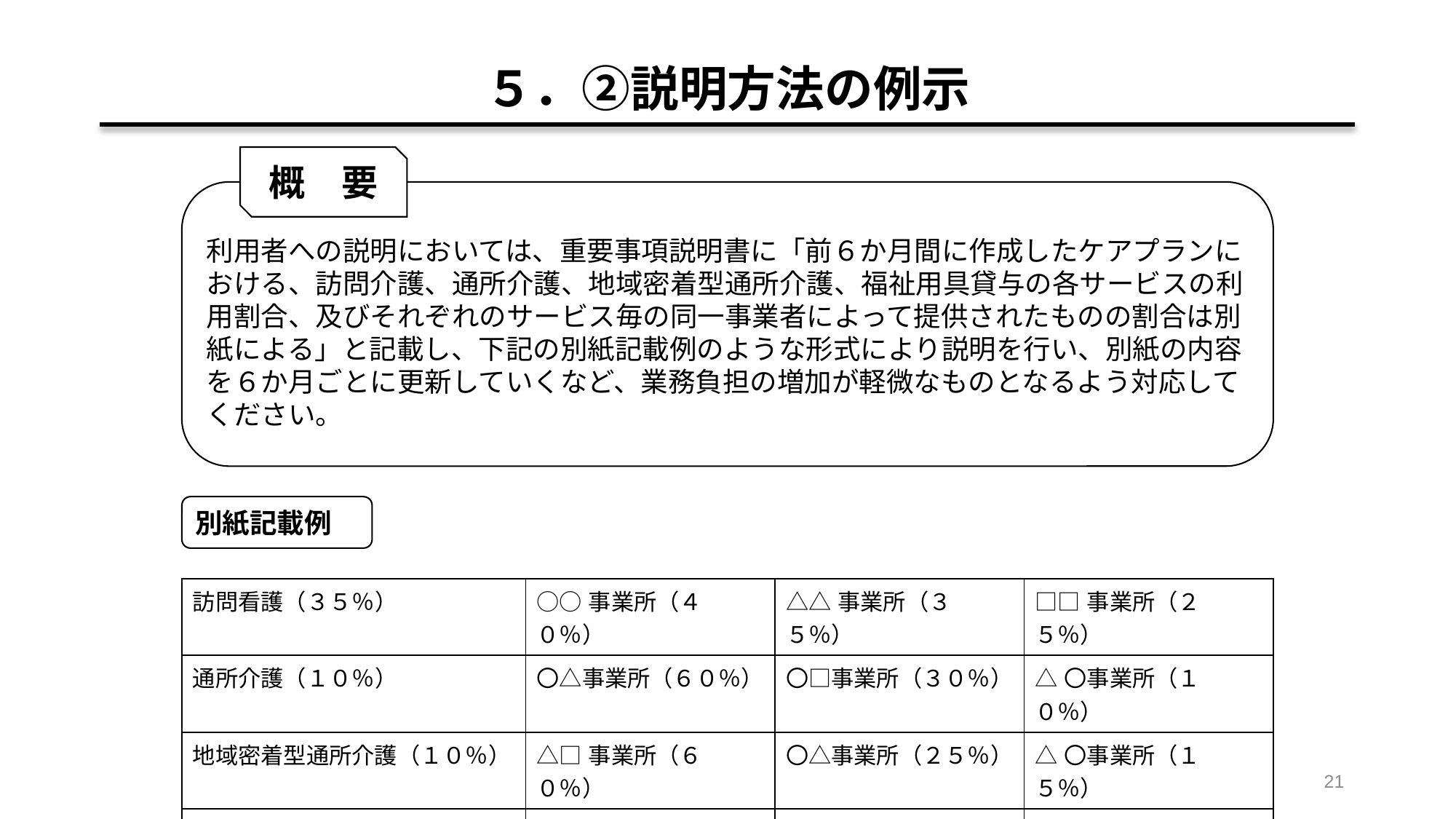

# ５．②説明方法の例示
概　要

利用者への説明においては、重要事項説明書に「前６か月間に作成したケアプランにおける、訪問介護、通所介護、地域密着型通所介護、福祉用具貸与の各サービスの利用割合、及びそれぞれのサービス毎の同一事業者によって提供されたものの割合は別紙による」と記載し、下記の別紙記載例のような形式により説明を行い、別紙の内容を６か月ごとに更新していくなど、業務負担の増加が軽微なものとなるよう対応してください。
別紙記載例
| 訪問看護（３５％） | ○○事業所（４０％） | △△事業所（３５％） | □□事業所（２５％） |
| --- | --- | --- | --- |
| 通所介護（１０％） | 〇△事業所（６０％） | 〇□事業所（３０％） | △〇事業所（１０％） |
| 地域密着型通所介護（１０％） | △□事業所（６０％） | 〇△事業所（２５％） | △〇事業所（１５％） |
| 福祉用具貸与（１５％） | ○○事業所（５０％） | □〇事業所（３０％） | △△事業所（２０％） |
21